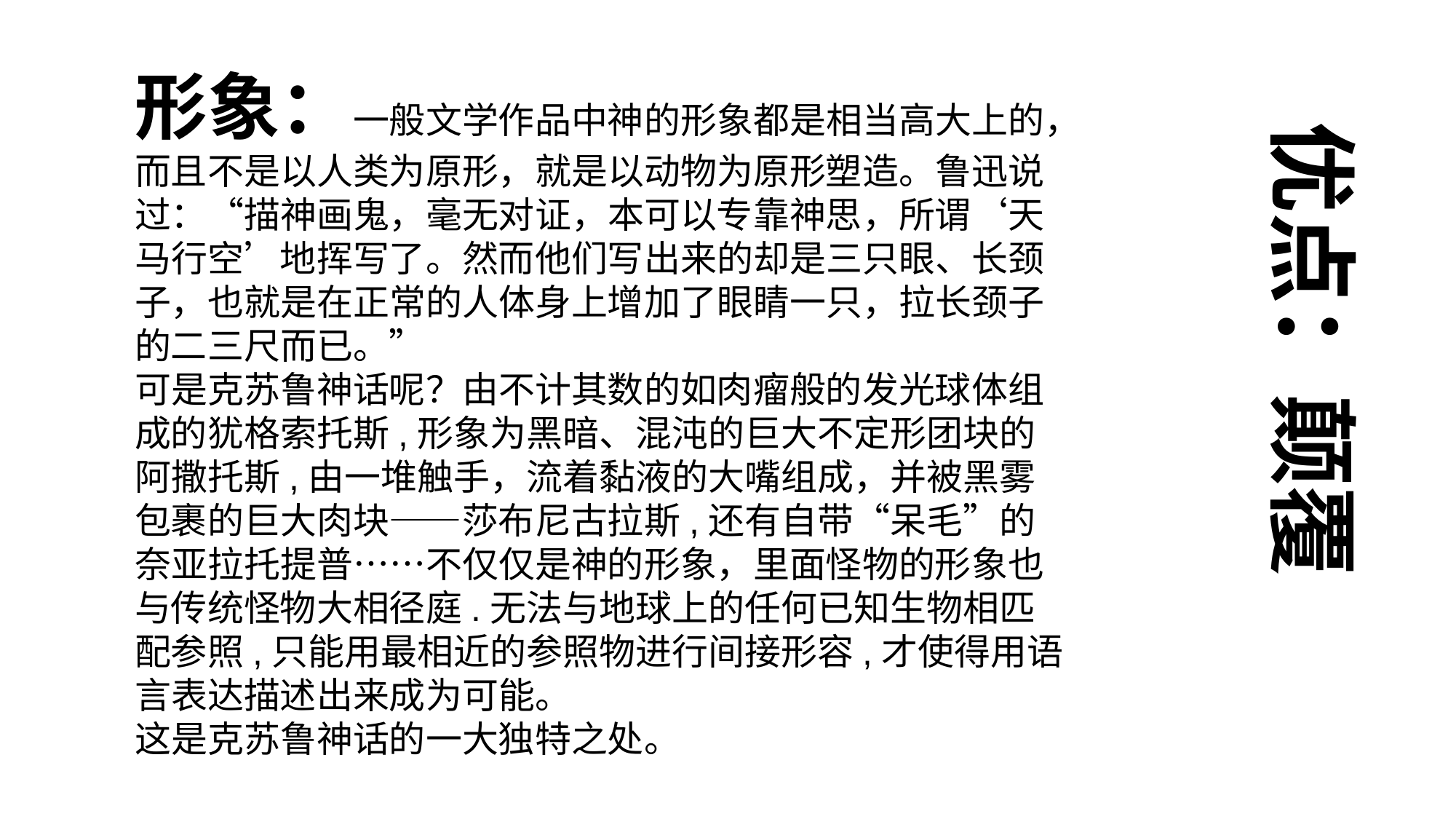

形象：一般文学作品中神的形象都是相当高大上的，而且不是以人类为原形，就是以动物为原形塑造。鲁迅说过：“描神画鬼，毫无对证，本可以专靠神思，所谓‘天马行空’地挥写了。然而他们写出来的却是三只眼、长颈子，也就是在正常的人体身上增加了眼睛一只，拉长颈子的二三尺而已。”
可是克苏鲁神话呢？由不计其数的如肉瘤般的发光球体组成的犹格索托斯,形象为黑暗、混沌的巨大不定形团块的阿撒托斯,由一堆触手，流着黏液的大嘴组成，并被黑雾包裹的巨大肉块——莎布尼古拉斯,还有自带“呆毛”的奈亚拉托提普……不仅仅是神的形象，里面怪物的形象也与传统怪物大相径庭.无法与地球上的任何已知生物相匹配参照,只能用最相近的参照物进行间接形容,才使得用语言表达描述出来成为可能。
这是克苏鲁神话的一大独特之处。
优点：颠覆